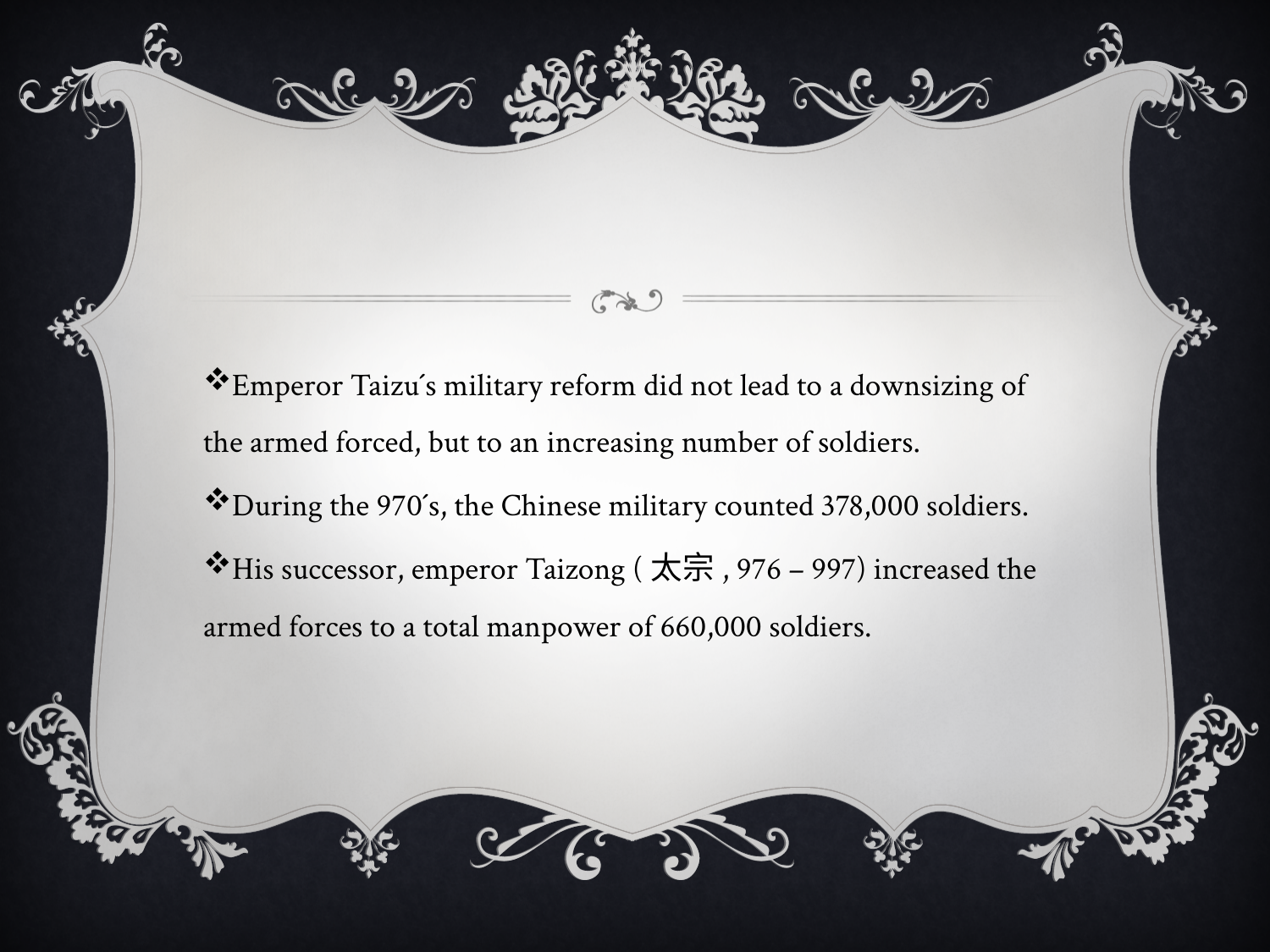

#
Emperor Taizu´s military reform did not lead to a downsizing of the armed forced, but to an increasing number of soldiers.
During the 970´s, the Chinese military counted 378,000 soldiers.
His successor, emperor Taizong (太宗, 976 – 997) increased the armed forces to a total manpower of 660,000 soldiers.